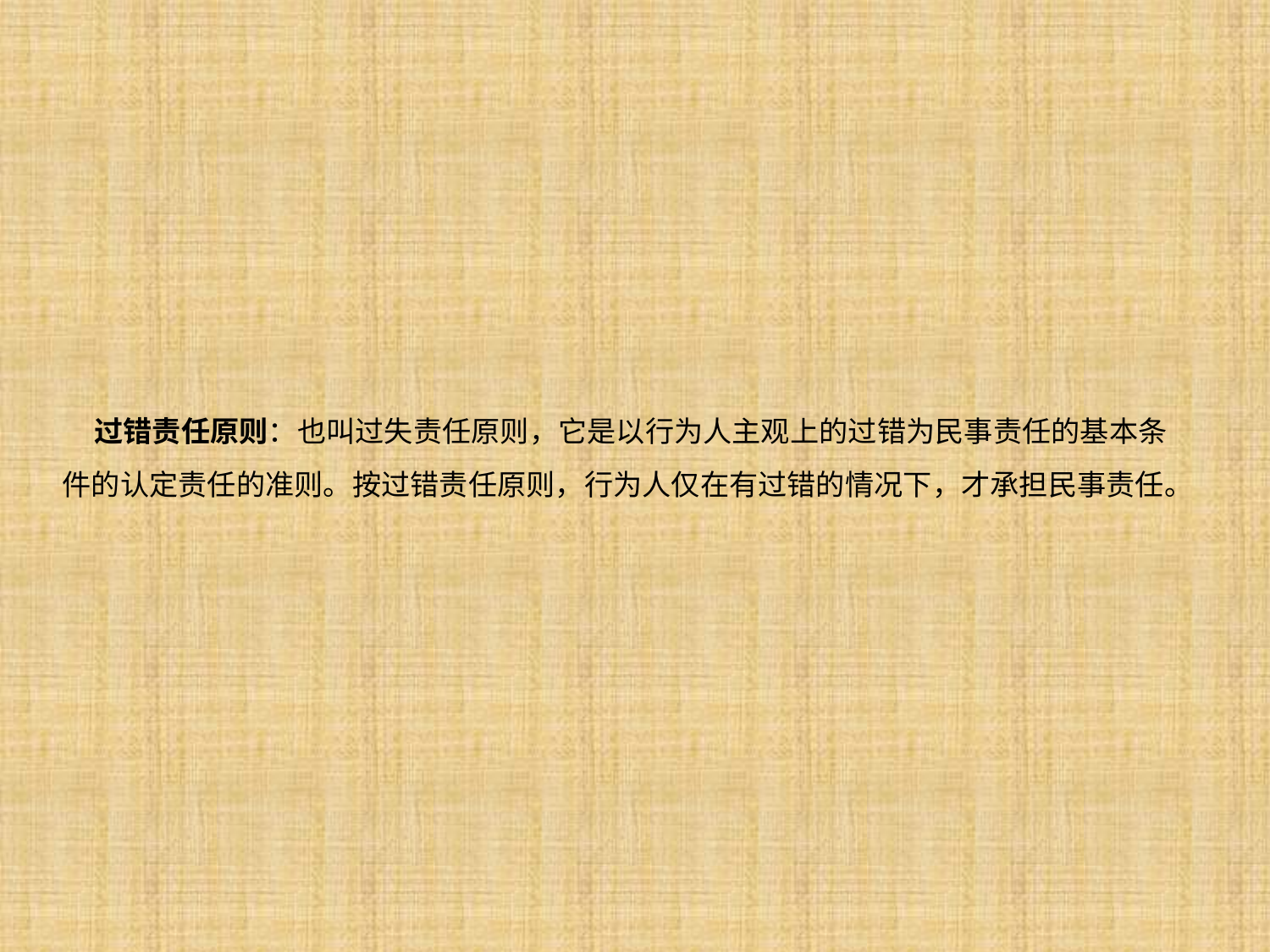

# 过错责任原则：也叫过失责任原则，它是以行为人主观上的过错为民事责任的基本条件的认定责任的准则。按过错责任原则，行为人仅在有过错的情况下，才承担民事责任。